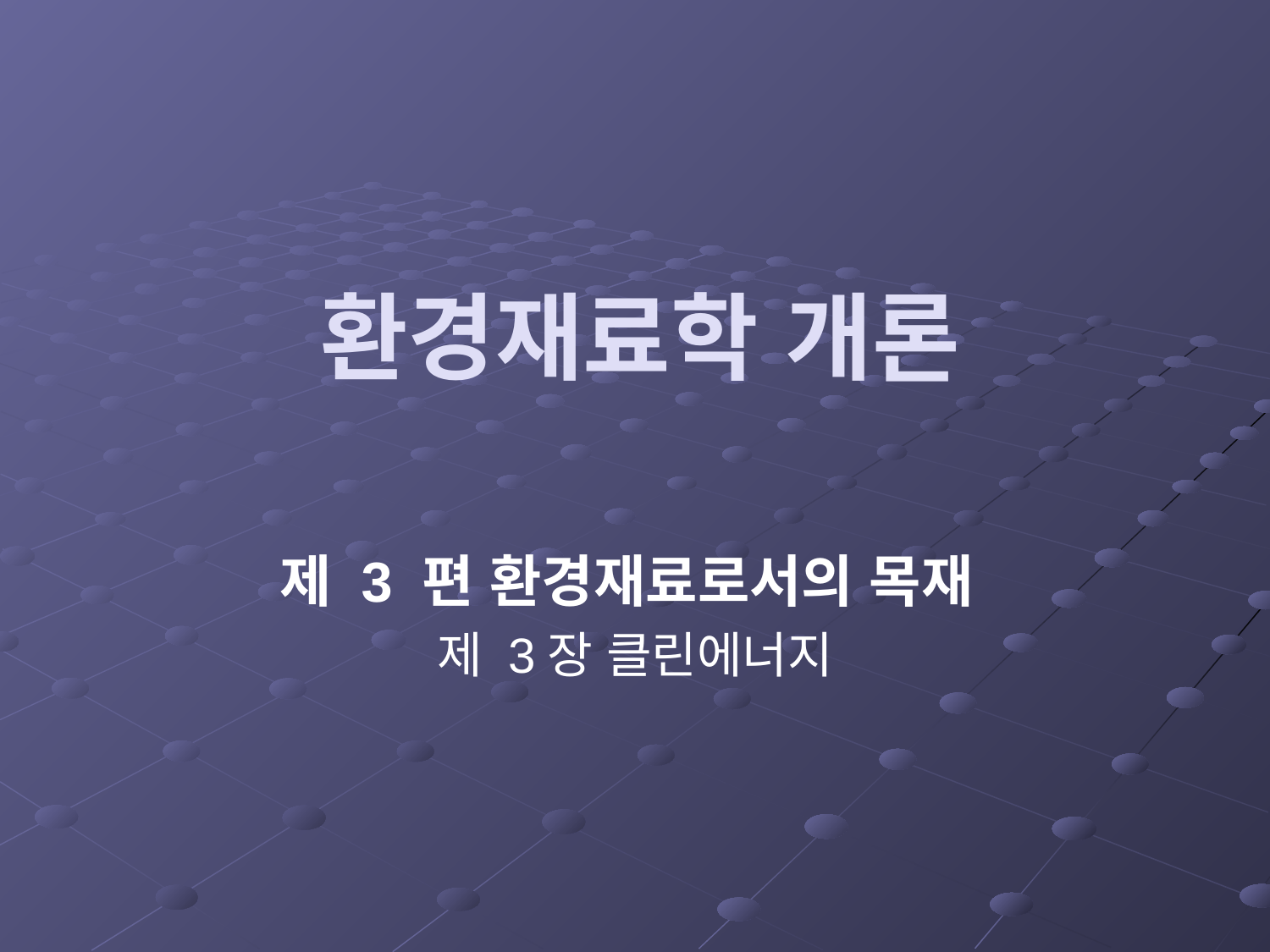

# 환경재료학 개론
제 3 편 환경재료로서의 목재
제 3장 클린에너지